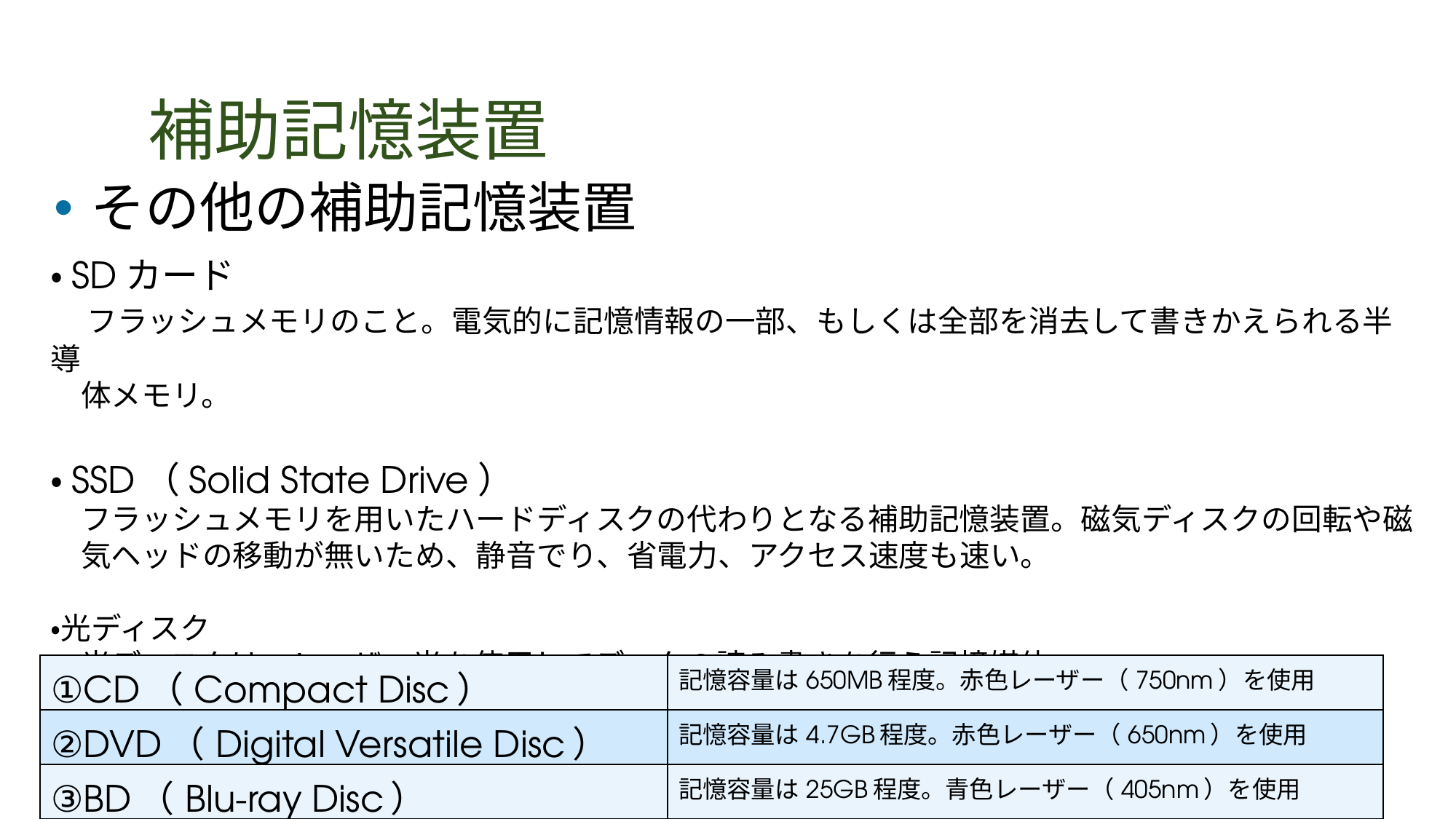

# 補助記憶装置
その他の補助記憶装置
・SDカード
　フラッシュメモリのこと。電気的に記憶情報の一部、もしくは全部を消去して書きかえられる半導
　体メモリ。

・SSD（Solid State Drive）
　フラッシュメモリを用いたハードディスクの代わりとなる補助記憶装置。磁気ディスクの回転や磁
　気ヘッドの移動が無いため、静音でり、省電力、アクセス速度も速い。

・光ディスク
　光ディスクは、レーザー光を使用してデータの読み書きを行う記憶媒体
| ①CD（Compact Disc） | 記憶容量は650MB程度。赤色レーザー（750nm）を使用 |
| --- | --- |
| ②DVD（Digital Versatile Disc） | 記憶容量は4.7GB程度。赤色レーザー（650nm）を使用 |
| ③BD（Blu-ray Disc） | 記憶容量は25GB程度。青色レーザー（405nm）を使用 |